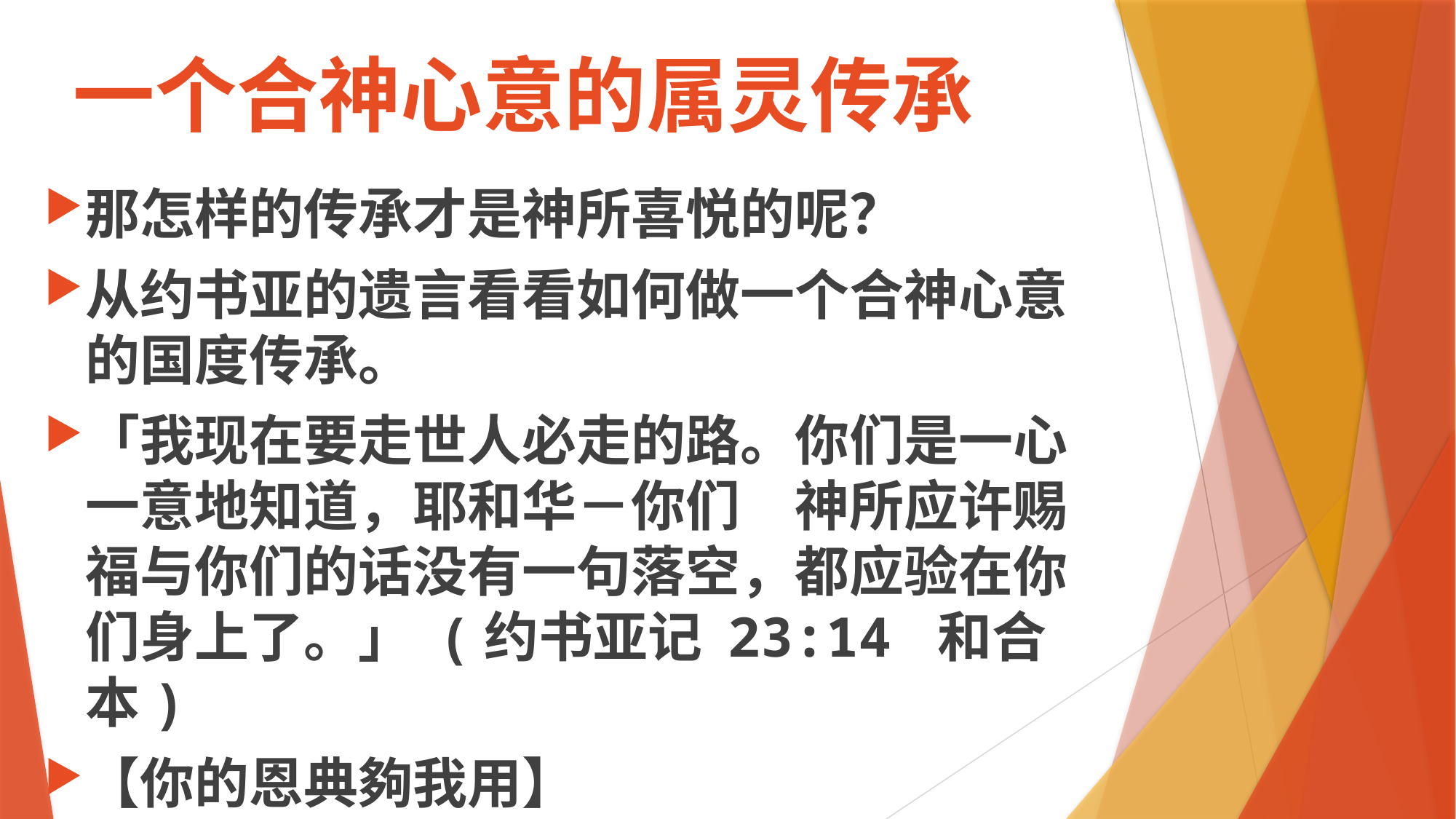

# 一个合神心意的属灵传承
那怎样的传承才是神所喜悦的呢？
从约书亚的遗言看看如何做一个合神心意的国度传承。
「我现在要走世人必走的路。你们是一心一意地知道，耶和华－你们　神所应许赐福与你们的话没有一句落空，都应验在你们身上了。」 (约书亚记 23:14 和合本)
【你的恩典夠我用】